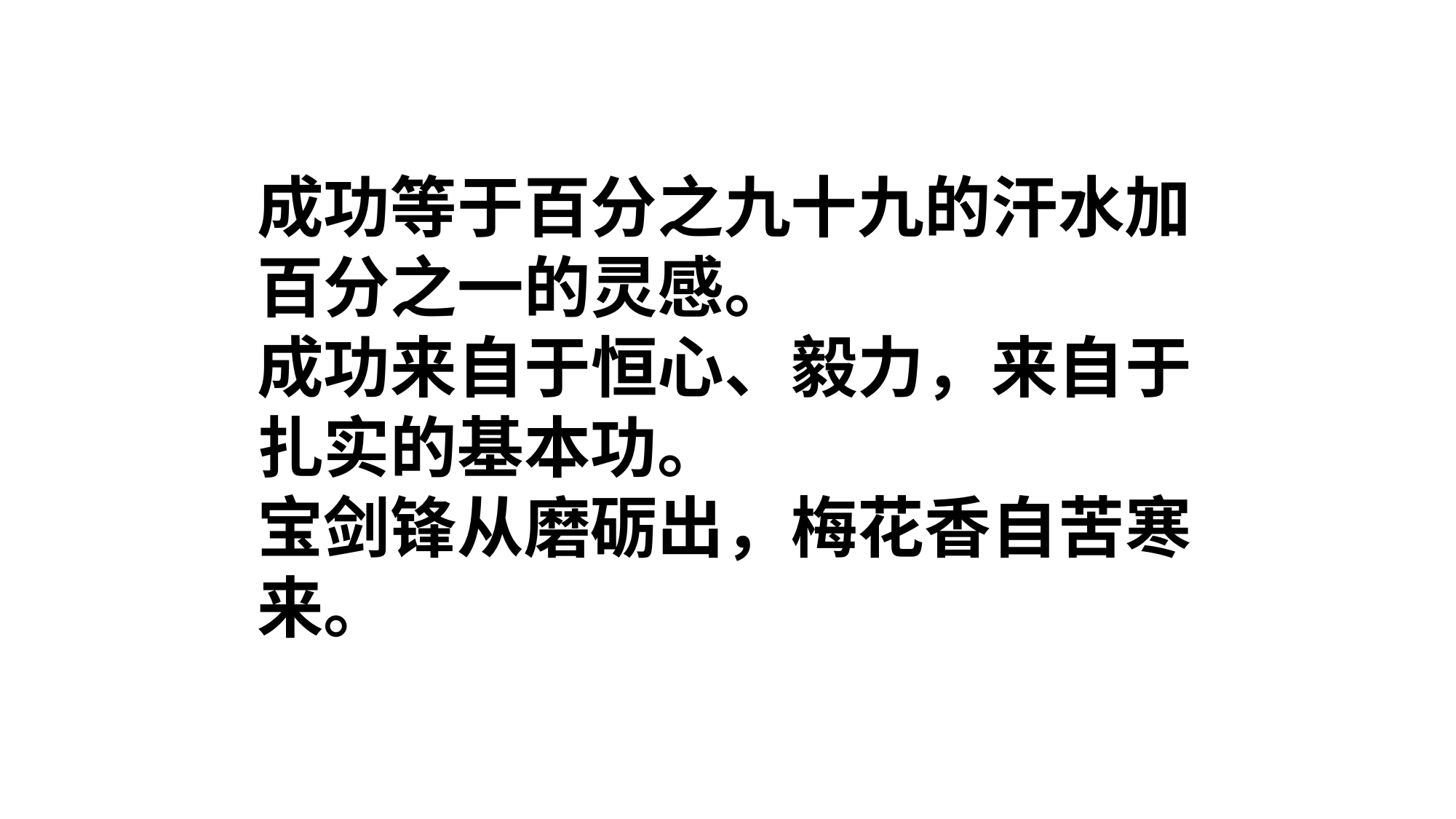

成功等于百分之九十九的汗水加百分之一的灵感。
成功来自于恒心、毅力，来自于扎实的基本功。
宝剑锋从磨砺出，梅花香自苦寒来。